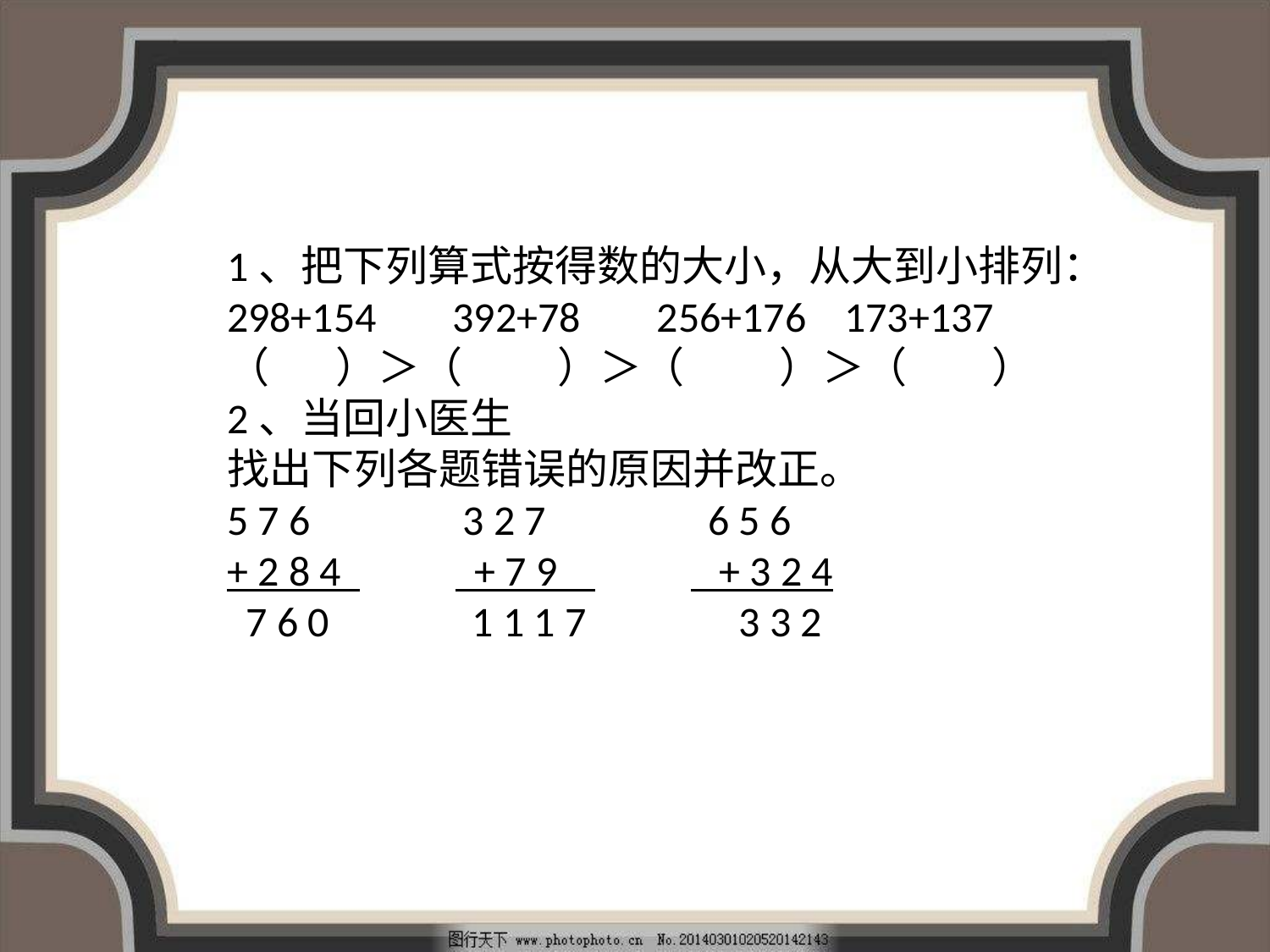

1、把下列算式按得数的大小，从大到小排列：
298+154        392+78        256+176    173+137
（       ）＞（          ）＞（          ）＞（         ）
2、当回小医生
找出下列各题错误的原因并改正。
5 7 6                3 2 7                 6 5 6
+ 2 8 4              + 7 9                 + 3 2 4
  7 6 0               1 1 1 7                3 3 2